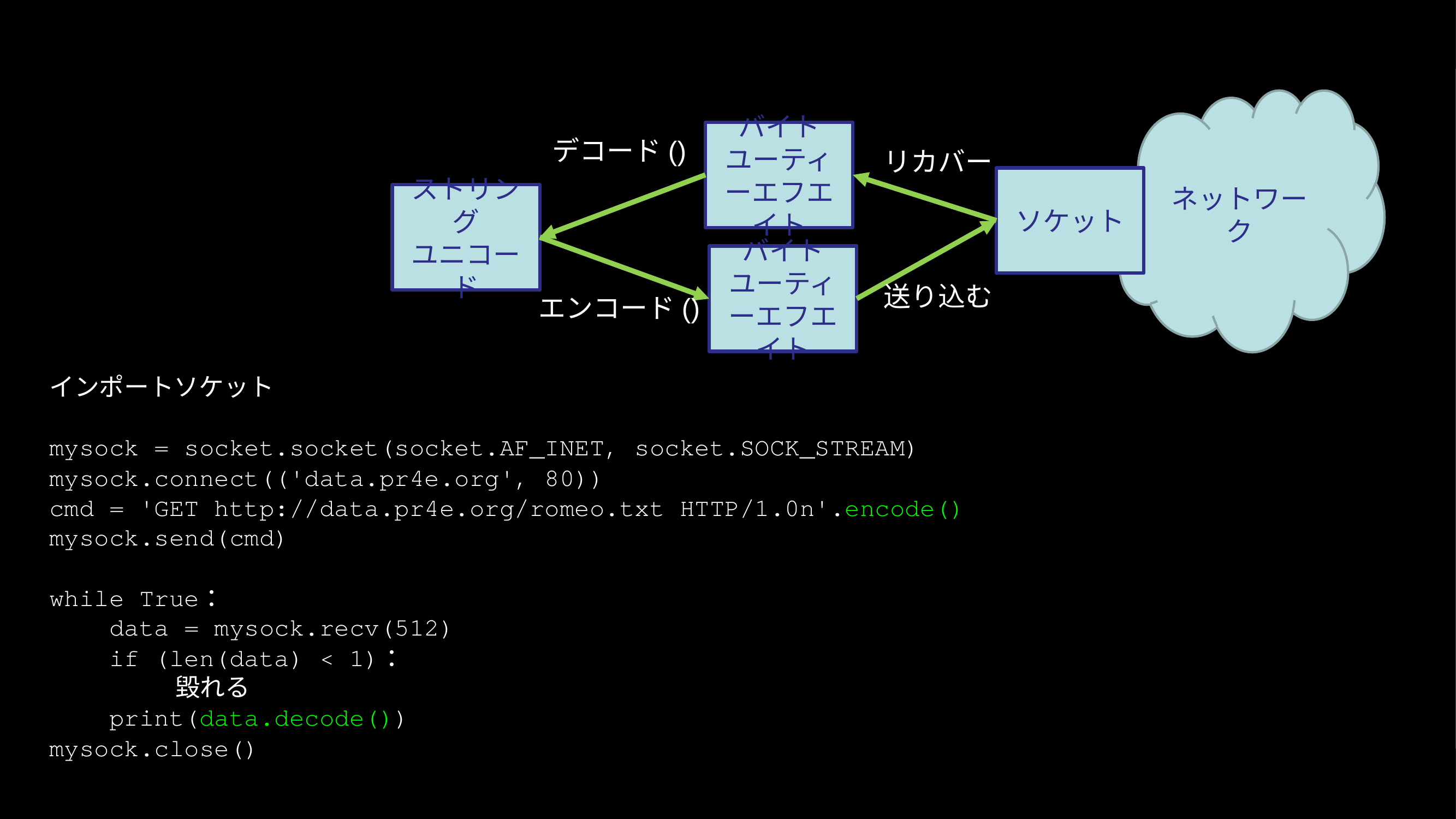

ネットワーク
バイト
ユーティーエフエイト
デコード()
リカバー
ソケット
ストリング
ユニコード
バイト
ユーティーエフエイト
送り込む
エンコード()
インポートソケット

mysock = socket.socket(socket.AF_INET, socket.SOCK_STREAM)
mysock.connect(('data.pr4e.org', 80))
cmd = 'GET http://data.pr4e.org/romeo.txt HTTP/1.0n'.encode()
mysock.send(cmd)

while True：
    data = mysock.recv(512)
    if (len(data) < 1)：
        毀れる
    print(data.decode())
mysock.close()